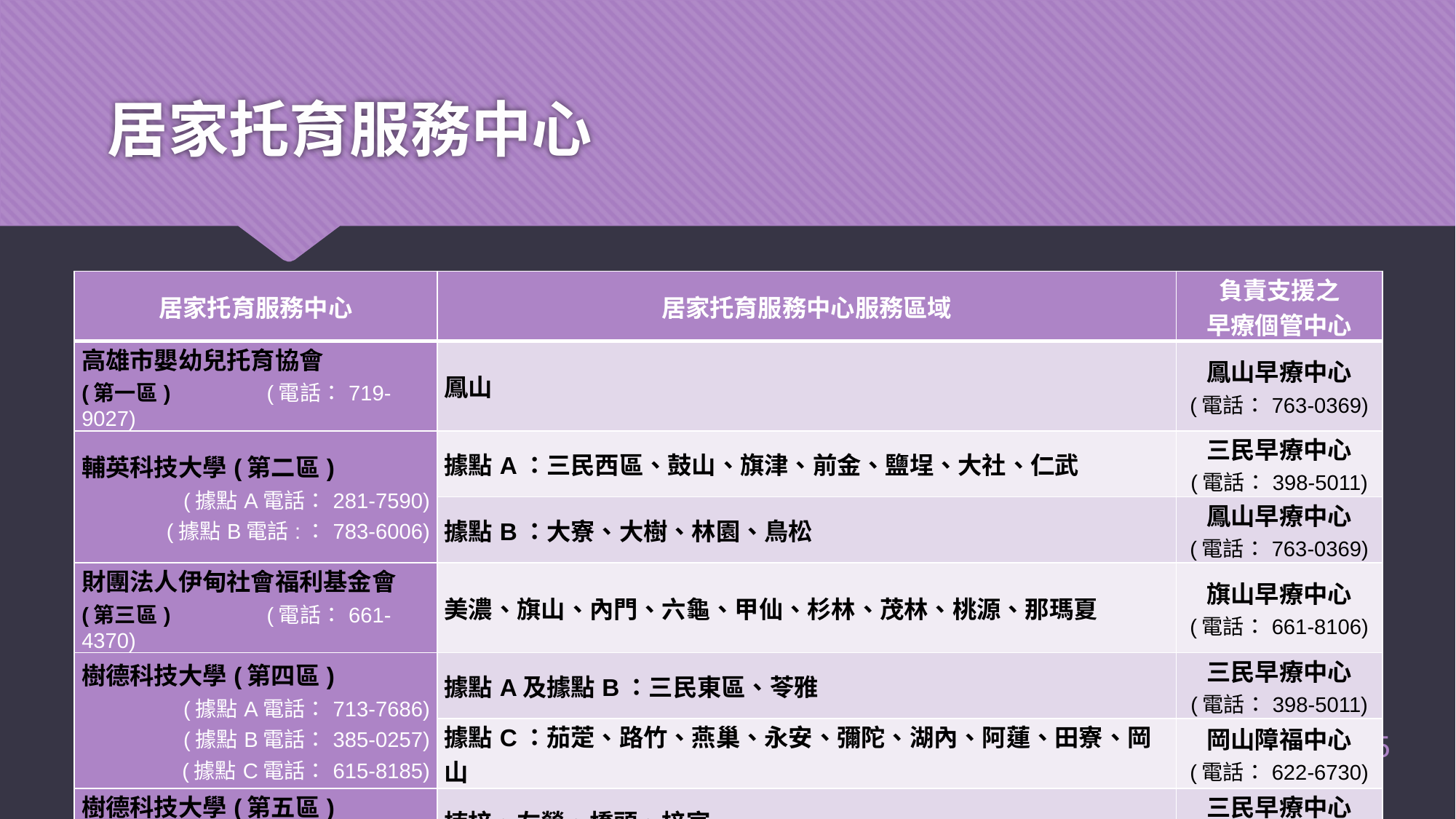

# 居家托育服務中心
| 居家托育服務中心 | 居家托育服務中心服務區域 | 負責支援之 早療個管中心 |
| --- | --- | --- |
| 高雄市嬰幼兒托育協會 (第一區)　　　　(電話：719-9027) | 鳳山 | 鳳山早療中心 (電話：763-0369) |
| 輔英科技大學(第二區) (據點A電話：281-7590) (據點B電話:：783-6006) | 據點A：三民西區、鼓山、旗津、前金、鹽埕、大社、仁武 | 三民早療中心 (電話：398-5011) |
|  | 據點B：大寮、大樹、林園、鳥松 | 鳳山早療中心 (電話：763-0369) |
| 財團法人伊甸社會福利基金會 (第三區)　　　　(電話：661-4370) | 美濃、旗山、內門、六龜、甲仙、杉林、茂林、桃源、那瑪夏 | 旗山早療中心 (電話：661-8106) |
| 樹德科技大學(第四區) (據點A電話：713-7686) (據點B電話：385-0257) (據點C電話：615-8185) | 據點A及據點B：三民東區、苓雅 | 三民早療中心 (電話：398-5011) |
|  | 據點C：茄萣、路竹、燕巢、永安、彌陀、湖內、阿蓮、田寮、岡山 | 岡山障福中心 (電話：622-6730) |
| 樹德科技大學(第五區) (電話：588-2855) | 楠梓、左營、橋頭、梓官 | 三民早療中心 (電話：398-5011) |
| 崑山科技大學(第六區) (電話：841-3416) | 新興、小港、前鎮 | 鹽埕早療據點 (電話：533-5011) |
25